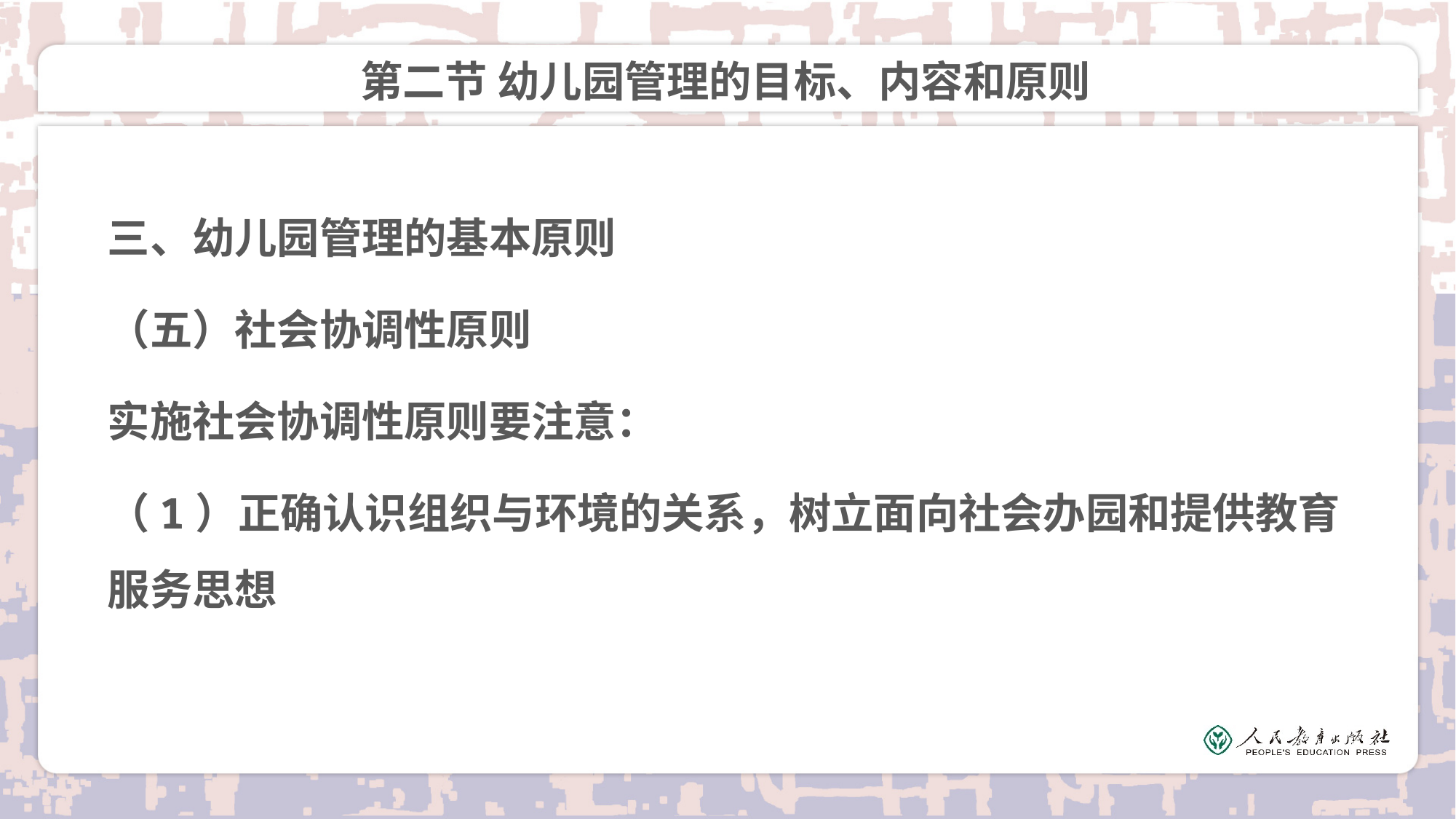

# 第二节 幼儿园管理的目标、内容和原则
三、幼儿园管理的基本原则
（五）社会协调性原则
实施社会协调性原则要注意：
（1）正确认识组织与环境的关系，树立面向社会办园和提供教育服务思想